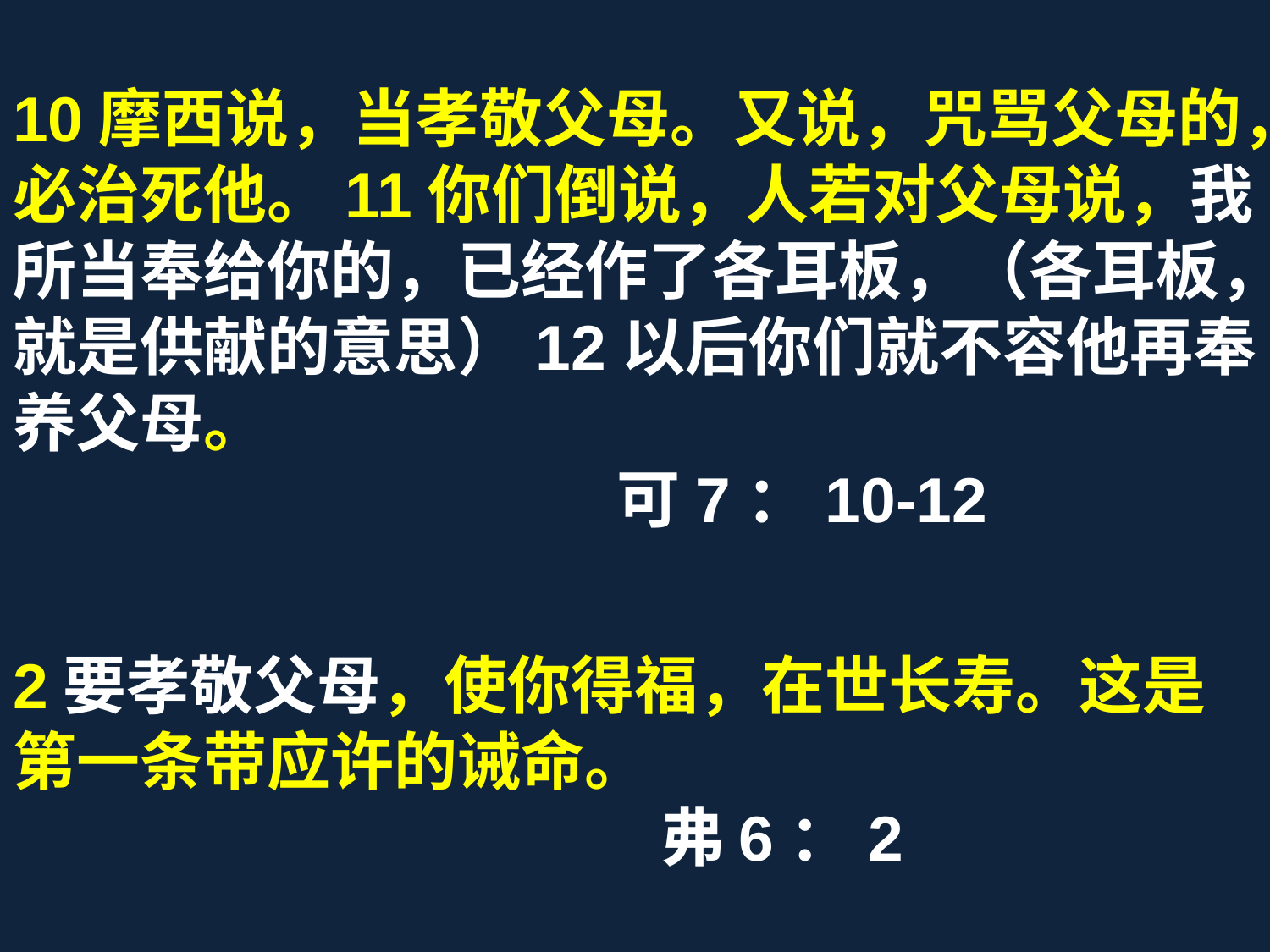

10摩西说，当孝敬父母。又说，咒骂父母的，必治死他。11你们倒说，人若对父母说，我所当奉给你的，已经作了各耳板，（各耳板，就是供献的意思）12以后你们就不容他再奉养父母。
                                          可7：10-12
2要孝敬父母，使你得福，在世长寿。这是第一条带应许的诫命。
                                             弗6：2